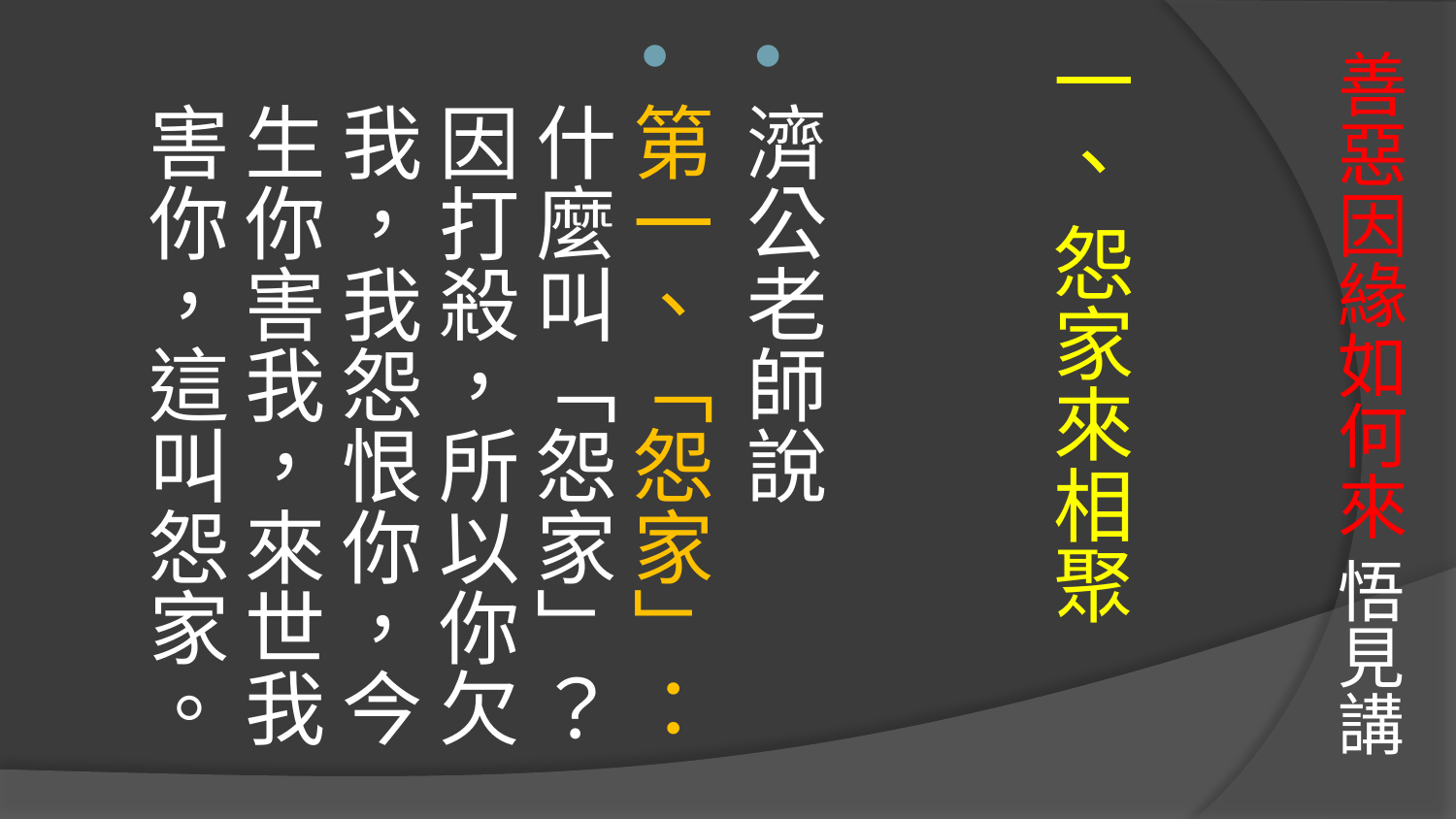

# 善惡因緣如何來 悟見講
一、 怨家來相聚
濟公老師說
第一、「怨家」：什麼叫「怨家」？因打殺，所以你欠我，我怨恨你，今生你害我，來世我害你，這叫怨家。